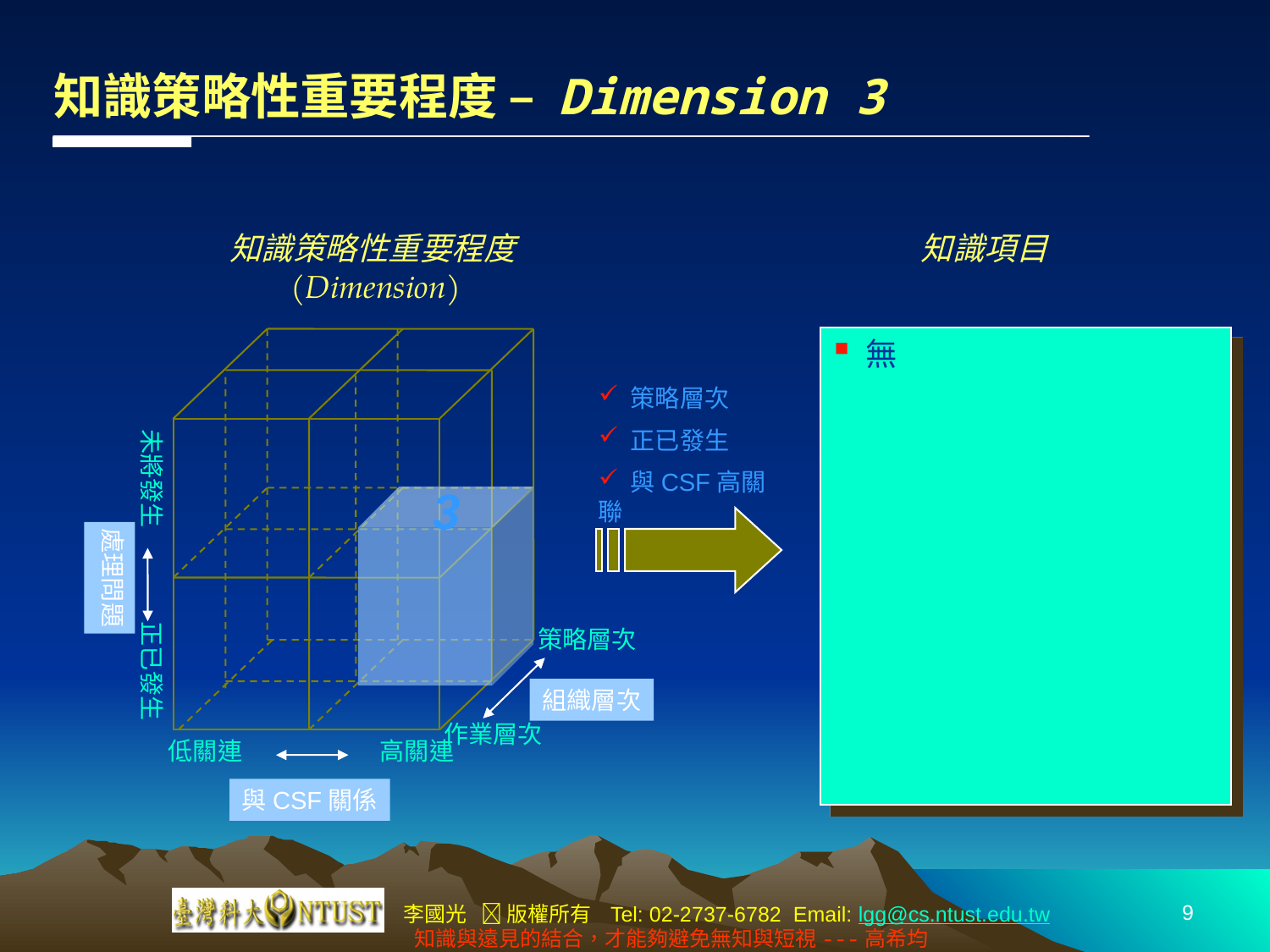

知識策略性重要程度 – Dimension 3

知識策略性重要程度(Dimension)
知識項目
 無

 策略層次
 正已發生
 與CSF高關聯
未將發生                 正已發生
3

處理問題

策略層次

組織層次
作業層次
 低關連                         高關連

與CSF關係
9